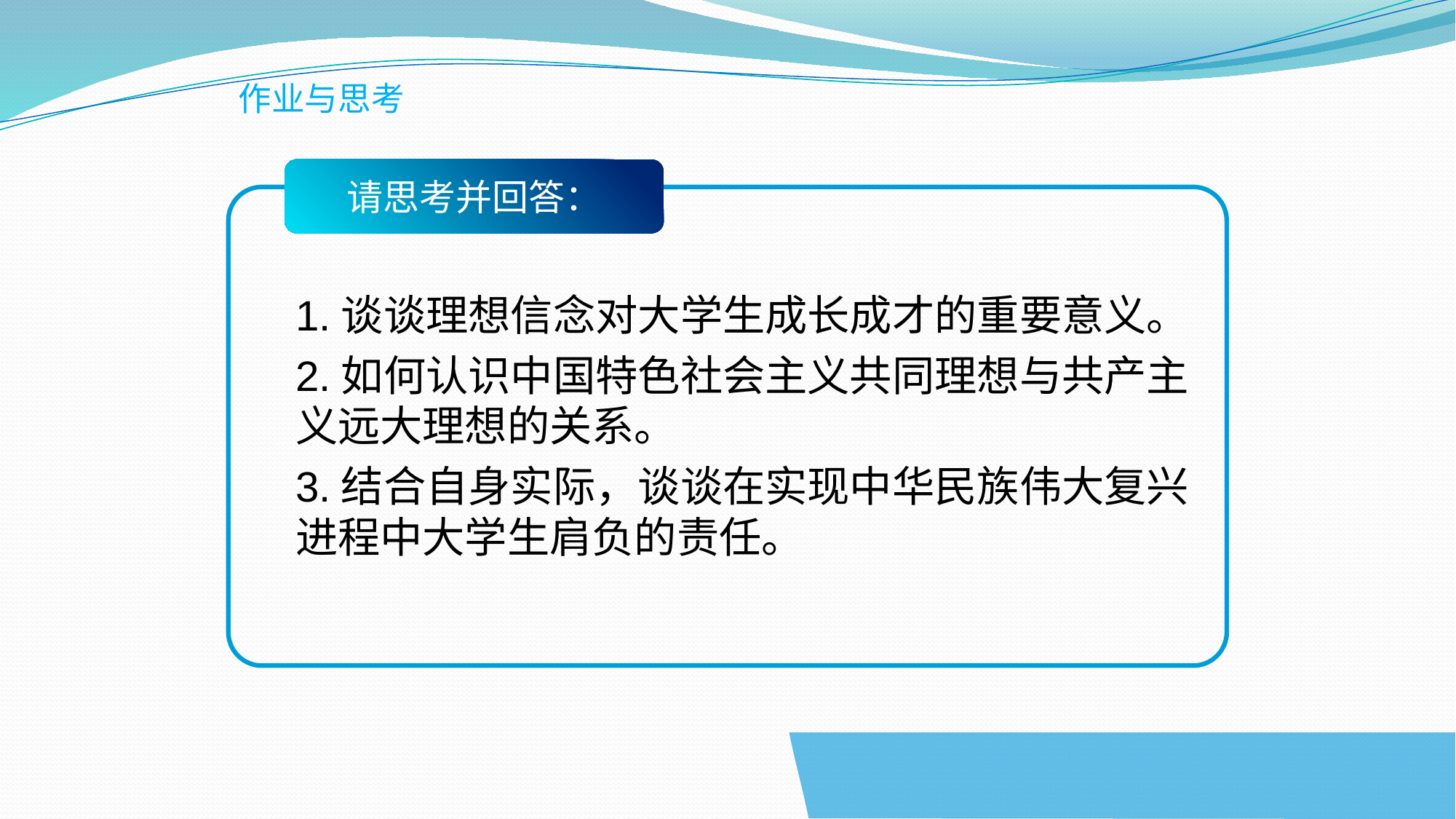

# 作业与思考
请思考并回答：

1.谈谈理想信念对大学生成长成才的重要意义。
2.如何认识中国特色社会主义共同理想与共产主义远大理想的关系。
3.结合自身实际，谈谈在实现中华民族伟大复兴进程中大学生肩负的责任。